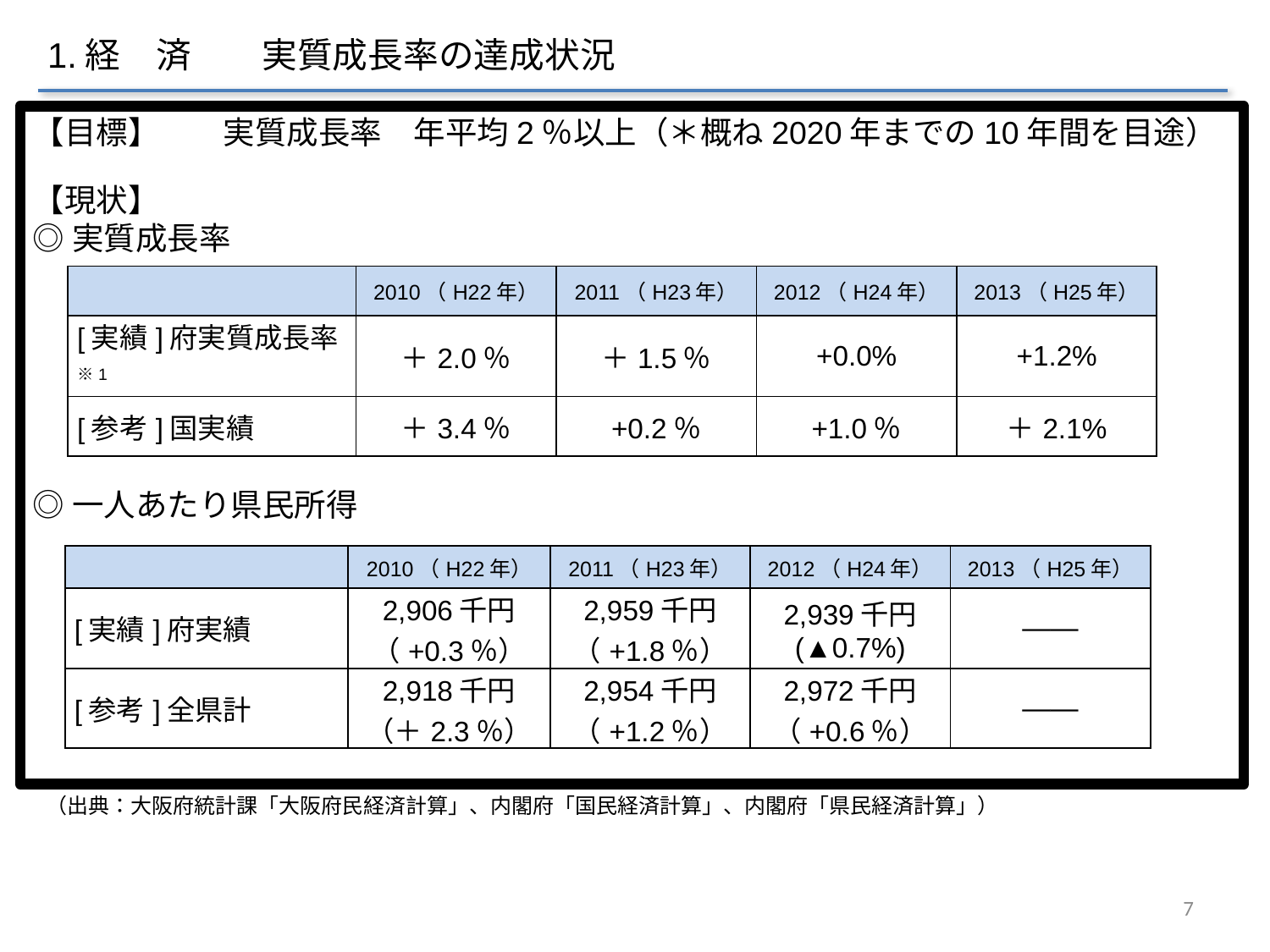

1.経　済　　実質成長率の達成状況
【目標】　　実質成長率　年平均2％以上（＊概ね2020年までの10年間を目途）

【現状】
◎実質成長率

◎一人あたり県民所得

|  | 2010（H22年） | 2011（H23年） | 2012（H24年） | 2013（H25年） |
| --- | --- | --- | --- | --- |
| [実績]府実質成長率※1 | ＋2.0％ | ＋1.5％ | +0.0% | +1.2% |
| [参考]国実績 | ＋3.4％ | +0.2％ | +1.0％ | ＋2.1% |
|  | 2010（H22年） | 2011（H23年） | 2012（H24年） | 2013（H25年） |
| --- | --- | --- | --- | --- |
| [実績]府実績 | 2,906千円 （+0.3％） | 2,959千円 （+1.8％） | 2,939千円 (▲0.7%) | ―― |
| [参考]全県計 | 2,918千円 （＋2.3％） | 2,954千円 （+1.2％） | 2,972千円（+0.6％） | ―― |
（出典：大阪府統計課「大阪府民経済計算」、内閣府「国民経済計算」、内閣府「県民経済計算」）
7